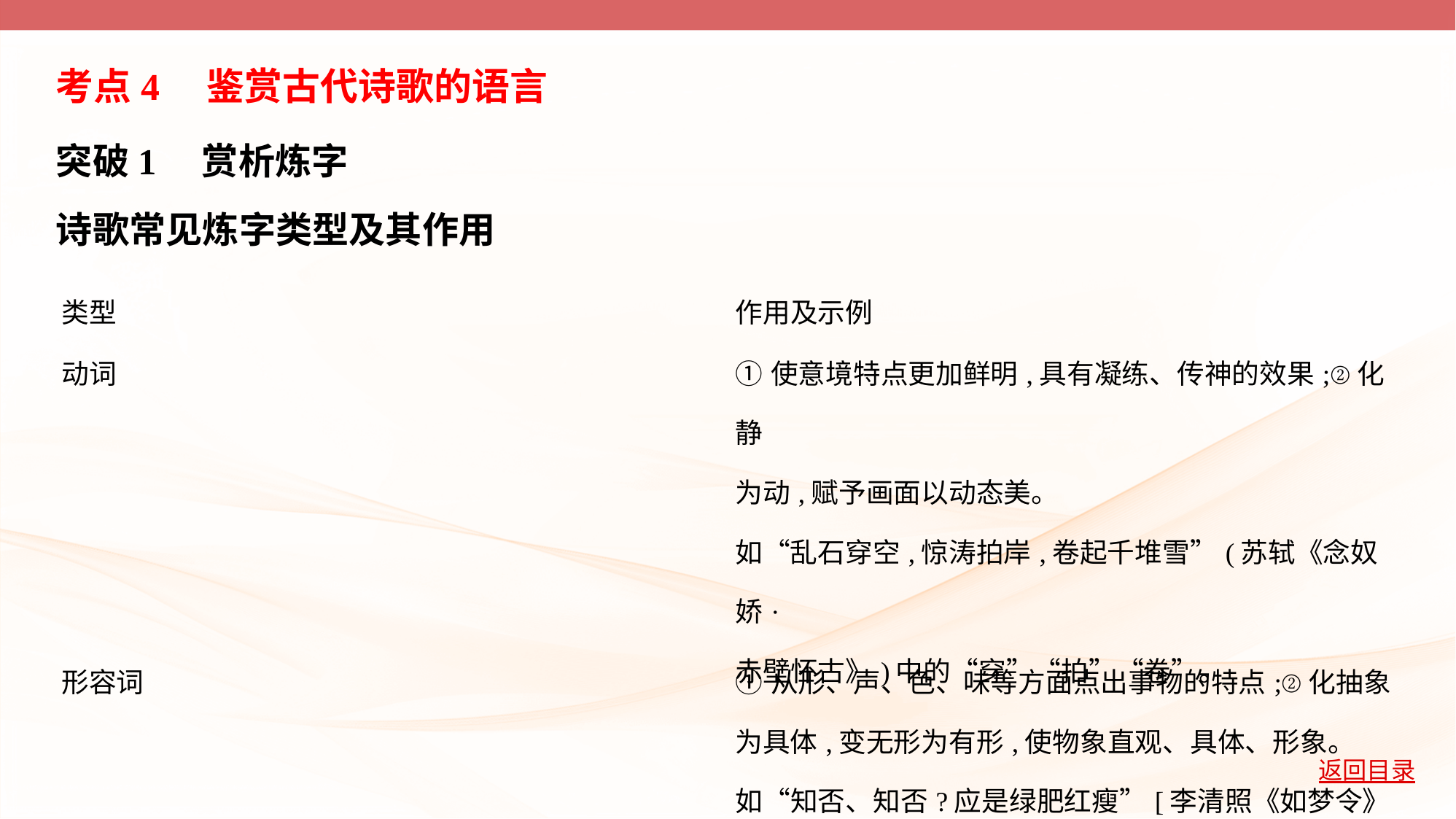

考点4　鉴赏古代诗歌的语言
突破1　赏析炼字
诗歌常见炼字类型及其作用
| 类型 | 作用及示例 |
| --- | --- |
| 动词 | ①使意境特点更加鲜明,具有凝练、传神的效果;②化静 为动,赋予画面以动态美。 如“乱石穿空,惊涛拍岸,卷起千堆雪”(苏轼《念奴娇· 赤壁怀古》)中的“穿”“拍”“卷”。 |
| 形容词 | ①从形、声、色、味等方面点出事物的特点;②化抽象 为具体,变无形为有形,使物象直观、具体、形象。 如“知否、知否?应是绿肥红瘦”[李清照《如梦令》 (昨夜雨疏风骤)]中的“绿肥红瘦”。 |